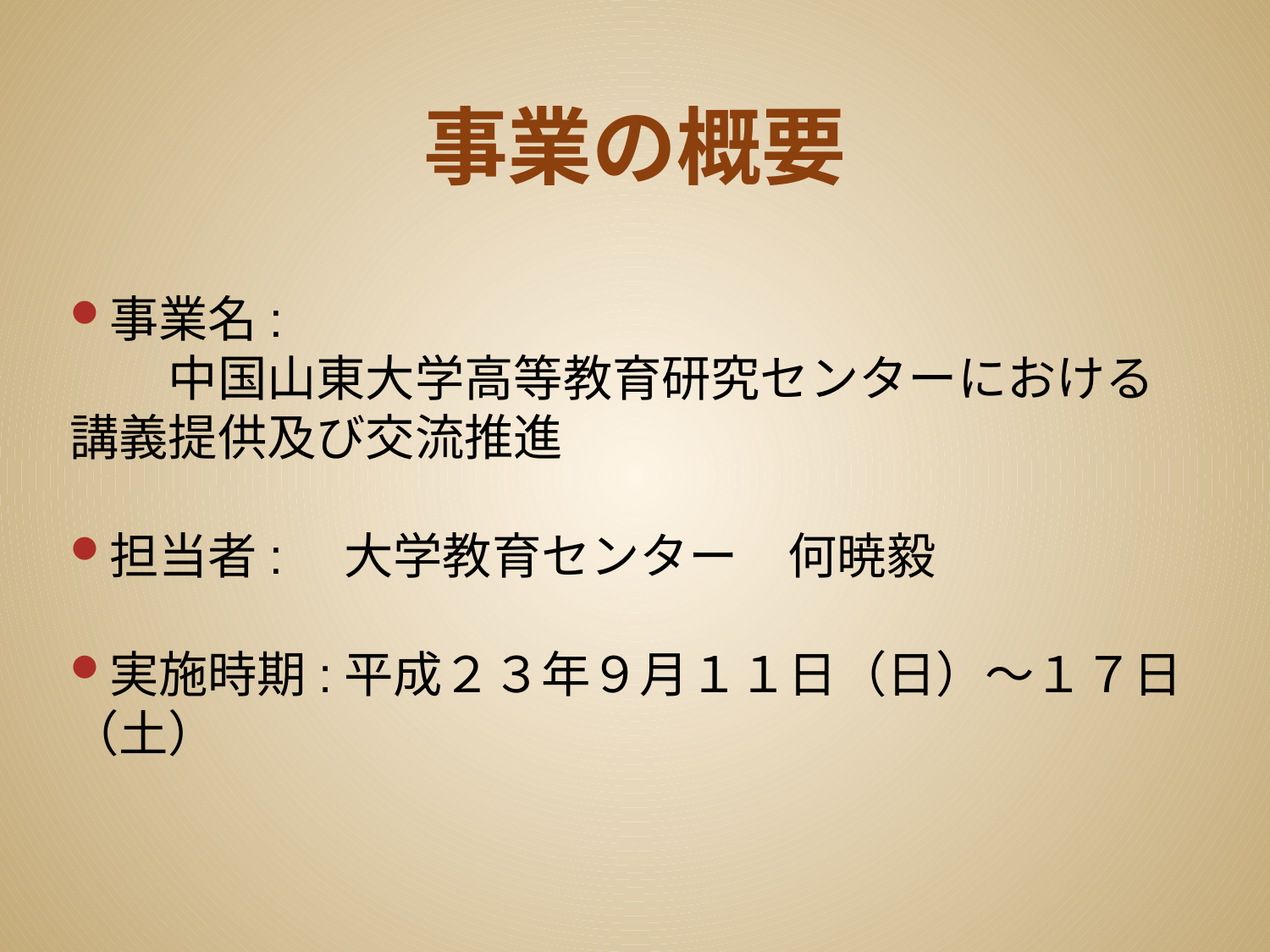

# 事業の概要

事業名:
　　中国山東大学高等教育研究センターにおける講義提供及び交流推進

担当者:　大学教育センター　何暁毅

実施時期:平成２３年９月１１日（日）～１７日（土）